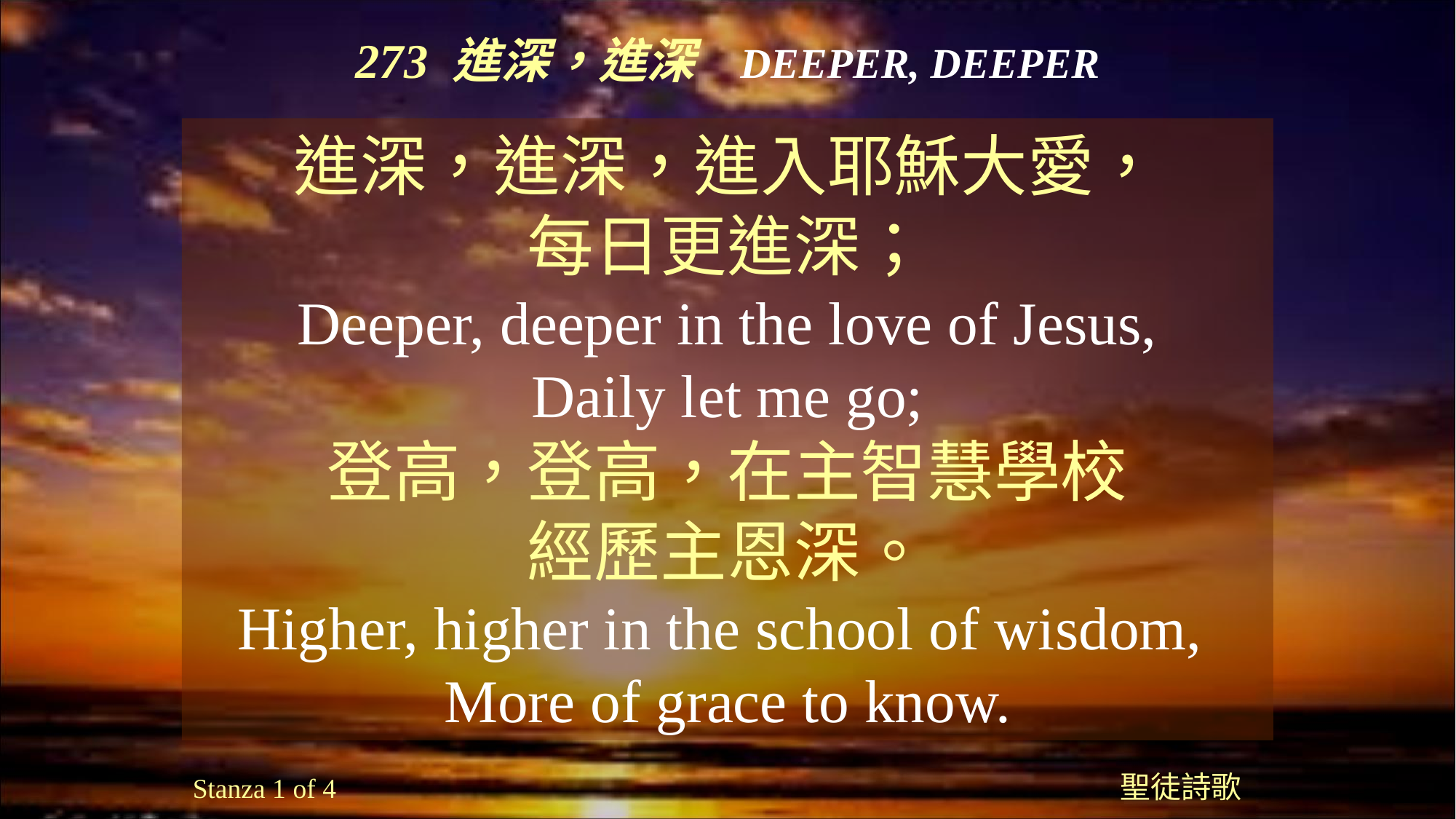

273 進深，進深   DEEPER, DEEPER
進深，進深，進入耶穌大愛，
每日更進深；
Deeper, deeper in the love of Jesus,
Daily let me go;
登高，登高，在主智慧學校
經歷主恩深。
Higher, higher in the school of wisdom,
More of grace to know.
聖徒詩歌
Stanza 1 of 4